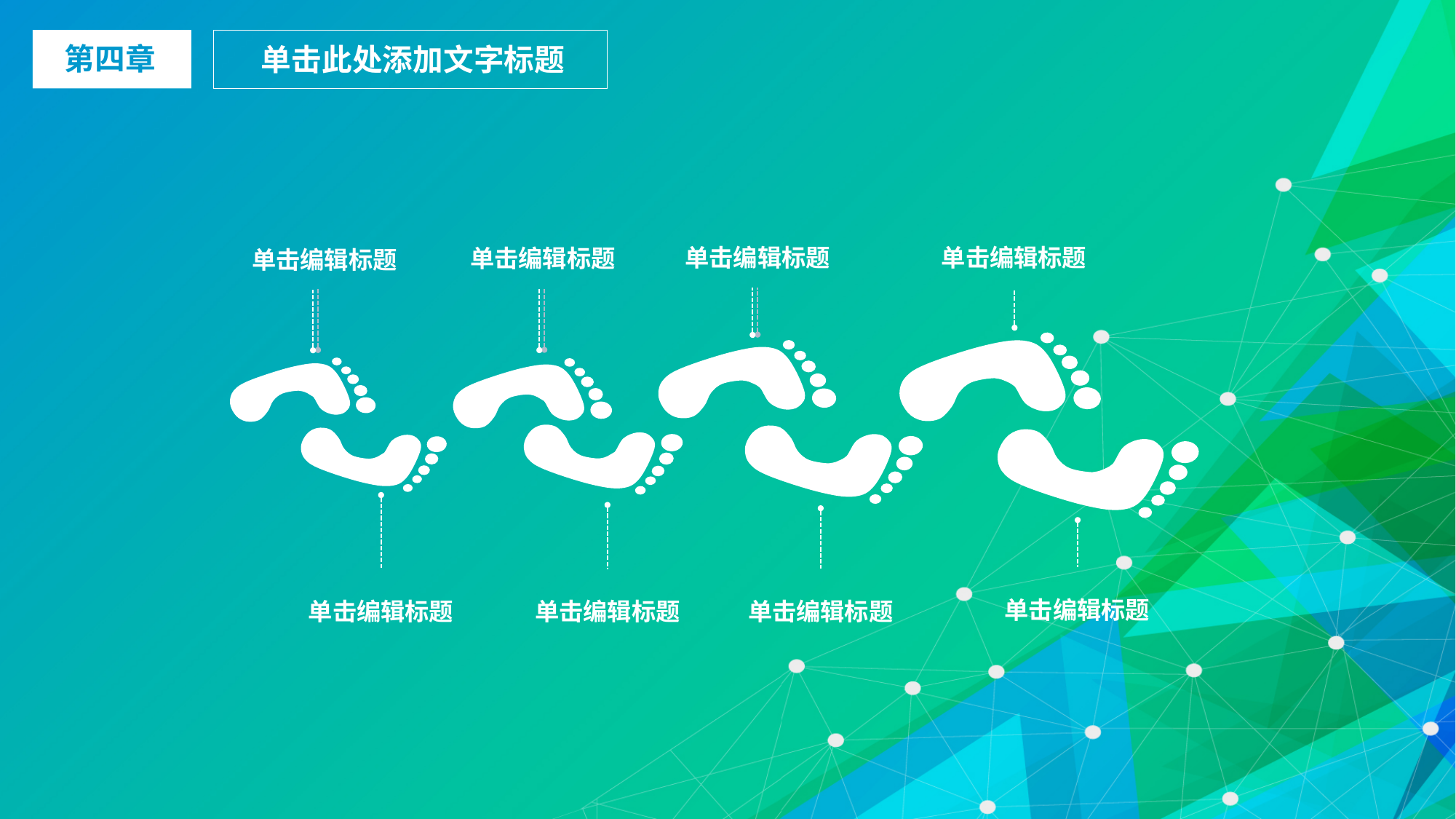

第四章
单击此处添加文字标题
单击编辑标题
单击编辑标题
单击编辑标题
单击编辑标题

单击编辑标题
单击编辑标题
单击编辑标题
单击编辑标题